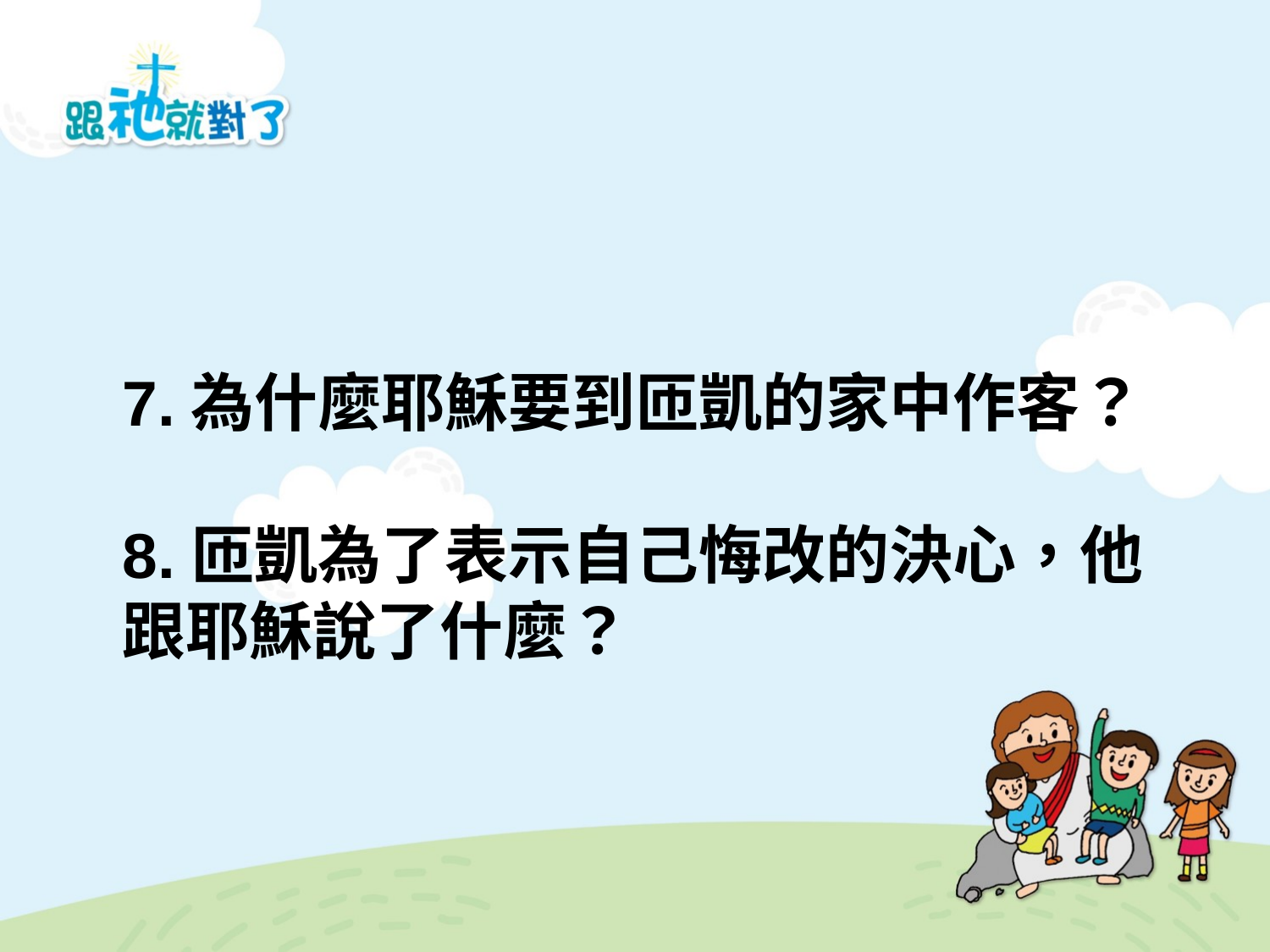

7.為什麼耶穌要到匝凱的家中作客？

8.匝凱為了表示自己悔改的決心，他跟耶穌說了什麼？